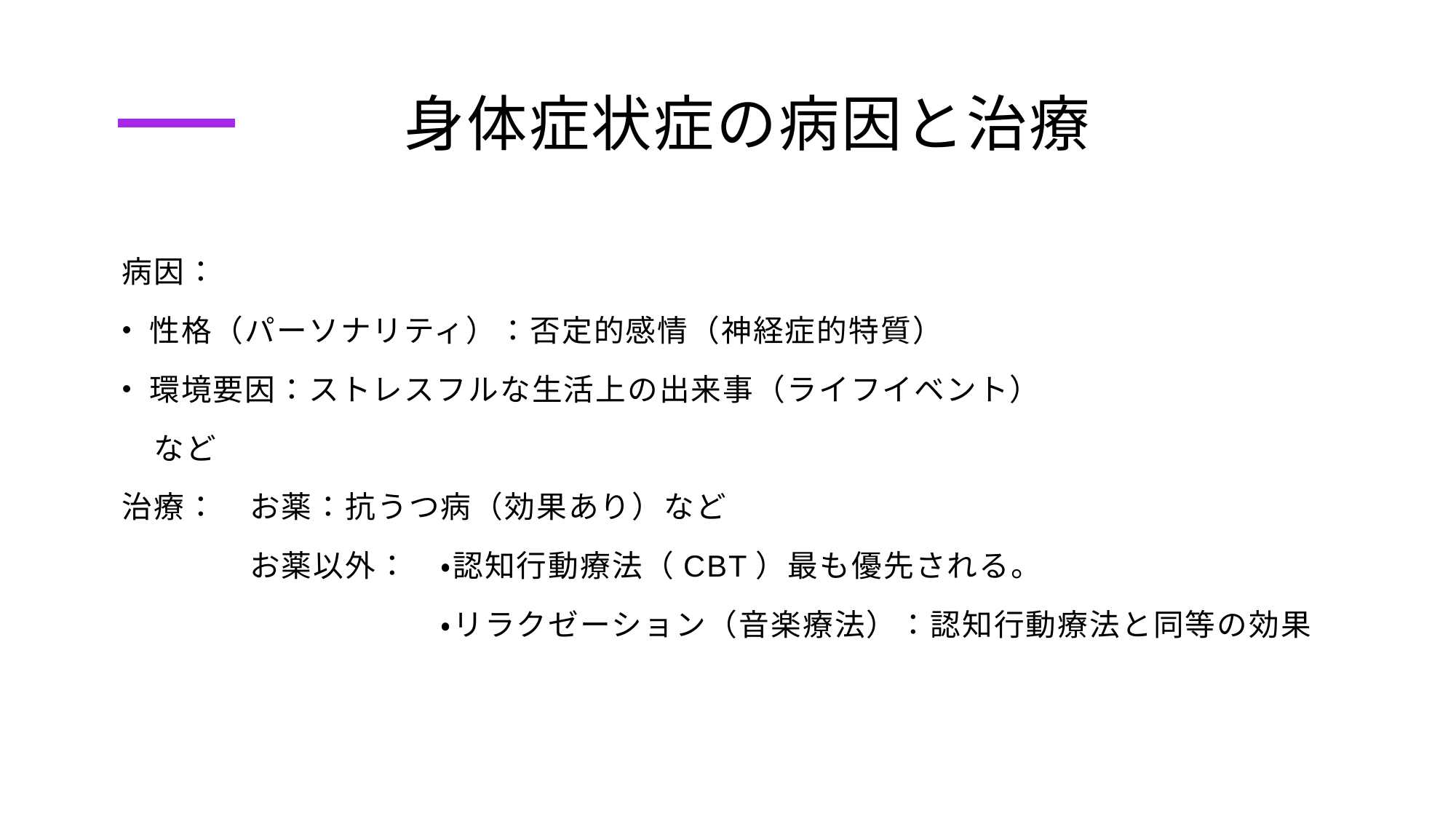

# 身体症状症の病因と治療
病因：
性格（パーソナリティ）：否定的感情（神経症的特質）
環境要因：ストレスフルな生活上の出来事（ライフイベント）
　など
治療：　お薬：抗うつ病（効果あり）など
　　　　お薬以外：　・認知行動療法（CBT）最も優先される。
　　　　　　　　　　・リラクゼーション（音楽療法）：認知行動療法と同等の効果